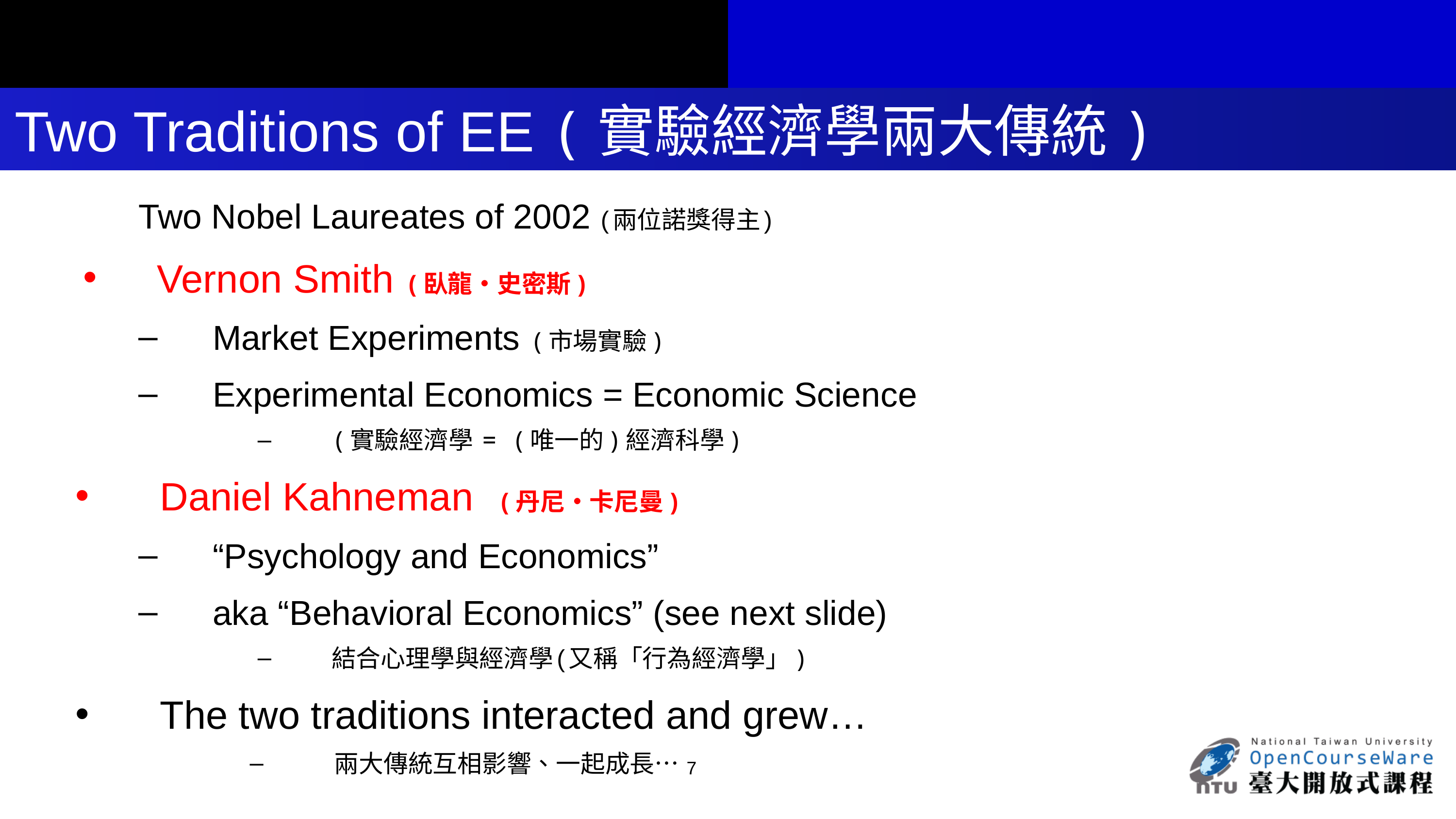

# Two Traditions of EE (實驗經濟學兩大傳統)
Two Nobel Laureates of 2002 (兩位諾獎得主)
Vernon Smith (臥龍‧史密斯)
Market Experiments (市場實驗)
Experimental Economics = Economic Science
(實驗經濟學 = (唯一的)經濟科學)
Daniel Kahneman (丹尼‧卡尼曼)
“Psychology and Economics”
aka “Behavioral Economics” (see next slide)
結合心理學與經濟學(又稱「行為經濟學」)
The two traditions interacted and grew…
兩大傳統互相影響、一起成長…